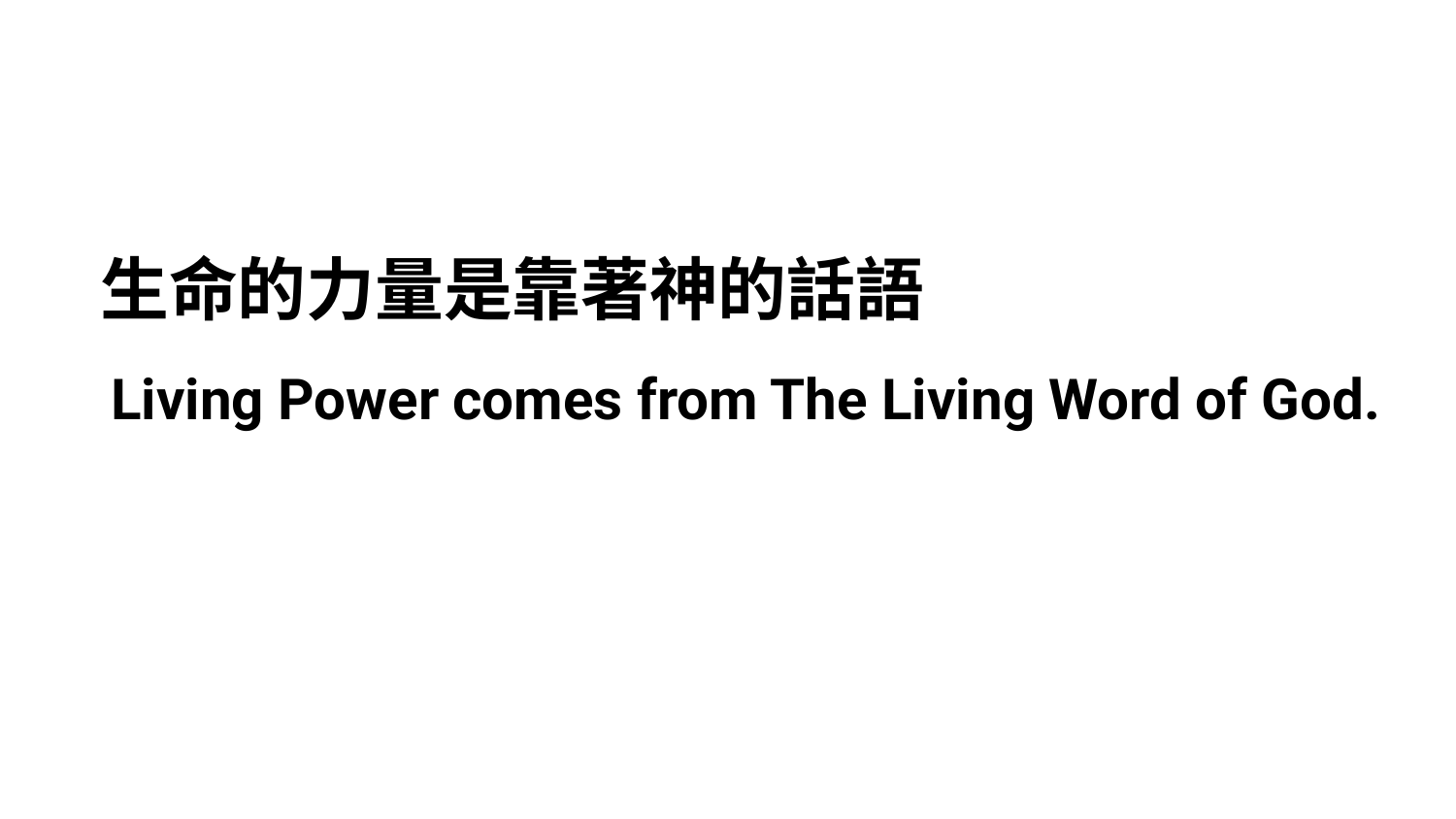

# 生命的力量是靠著神的話語
Living Power comes from The Living Word of God.